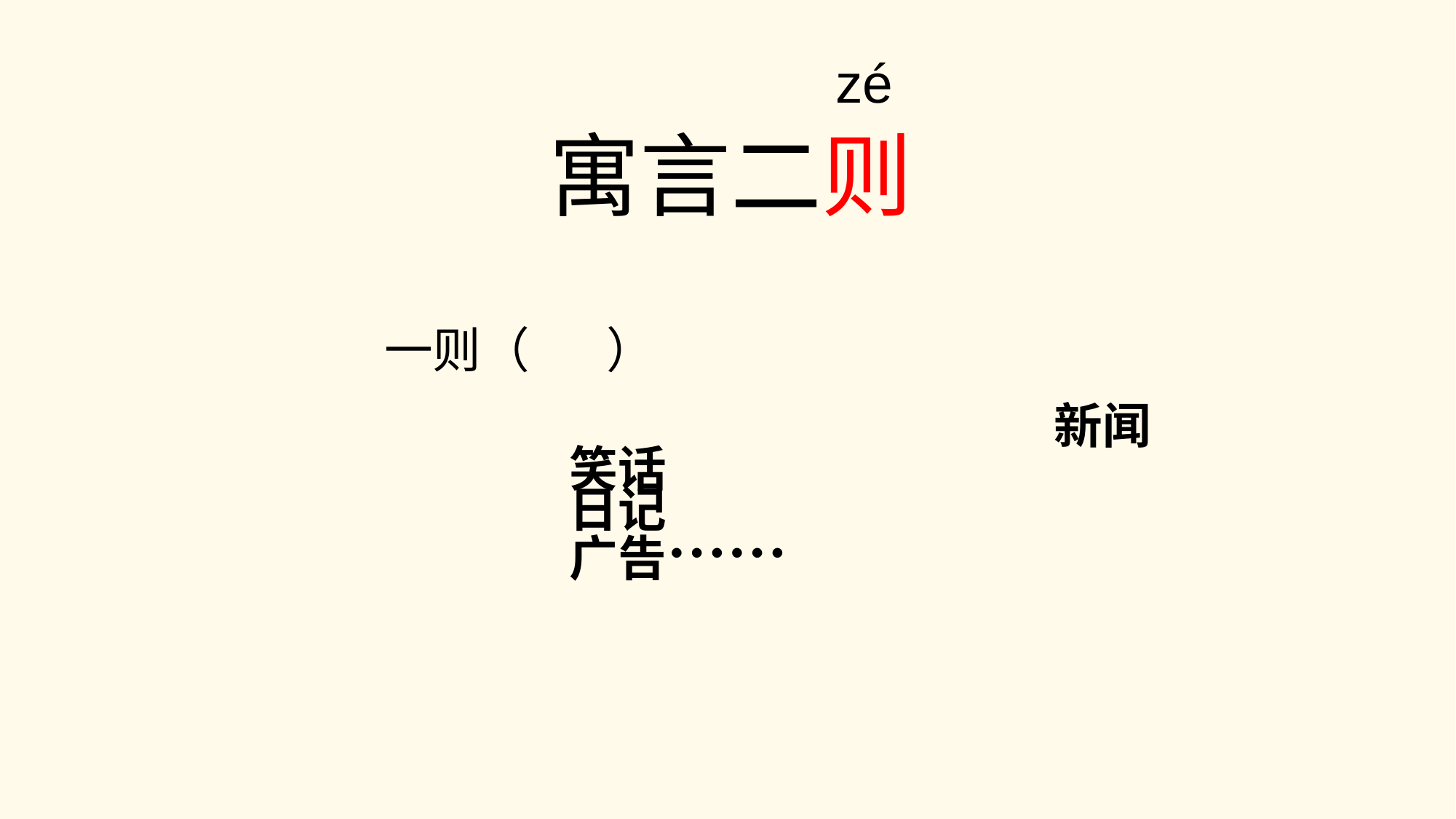

zé
# 寓言二则

                        一则（       ）

                                  新闻
笑话
日记
广告……